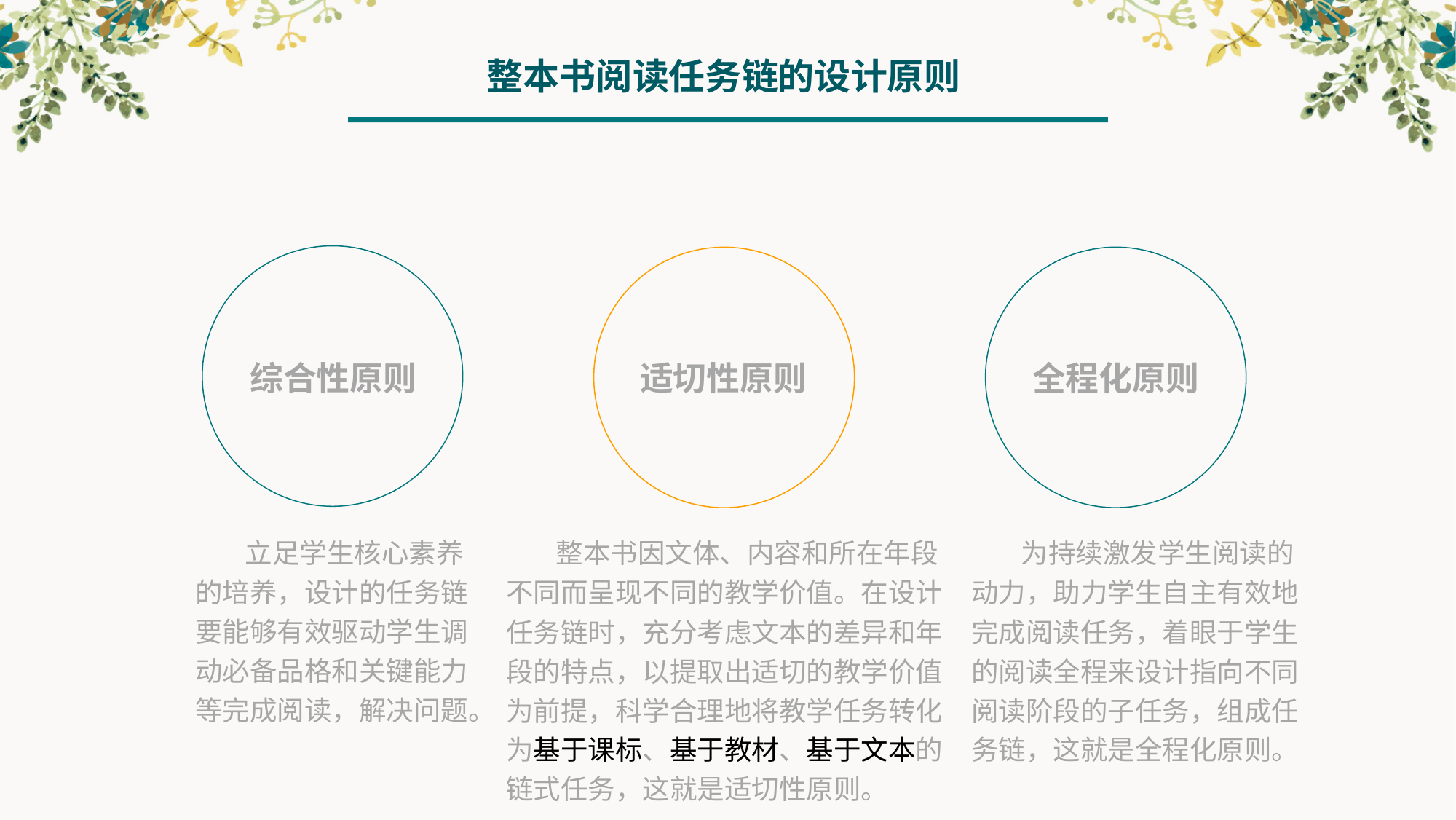

整本书阅读任务链的设计原则

综合性原则
适切性原则
全程化原则
       立足学生核心素养的培养，设计的任务链要能够有效驱动学生调动必备品格和关键能力等完成阅读，解决问题。
       整本书因文体、内容和所在年段不同而呈现不同的教学价值。在设计任务链时，充分考虑文本的差异和年段的特点，以提取出适切的教学价值为前提，科学合理地将教学任务转化为基于课标、基于教材、基于文本的链式任务，这就是适切性原则。
       为持续激发学生阅读的动力，助力学生自主有效地完成阅读任务，着眼于学生的阅读全程来设计指向不同阅读阶段的子任务，组成任务链，这就是全程化原则。